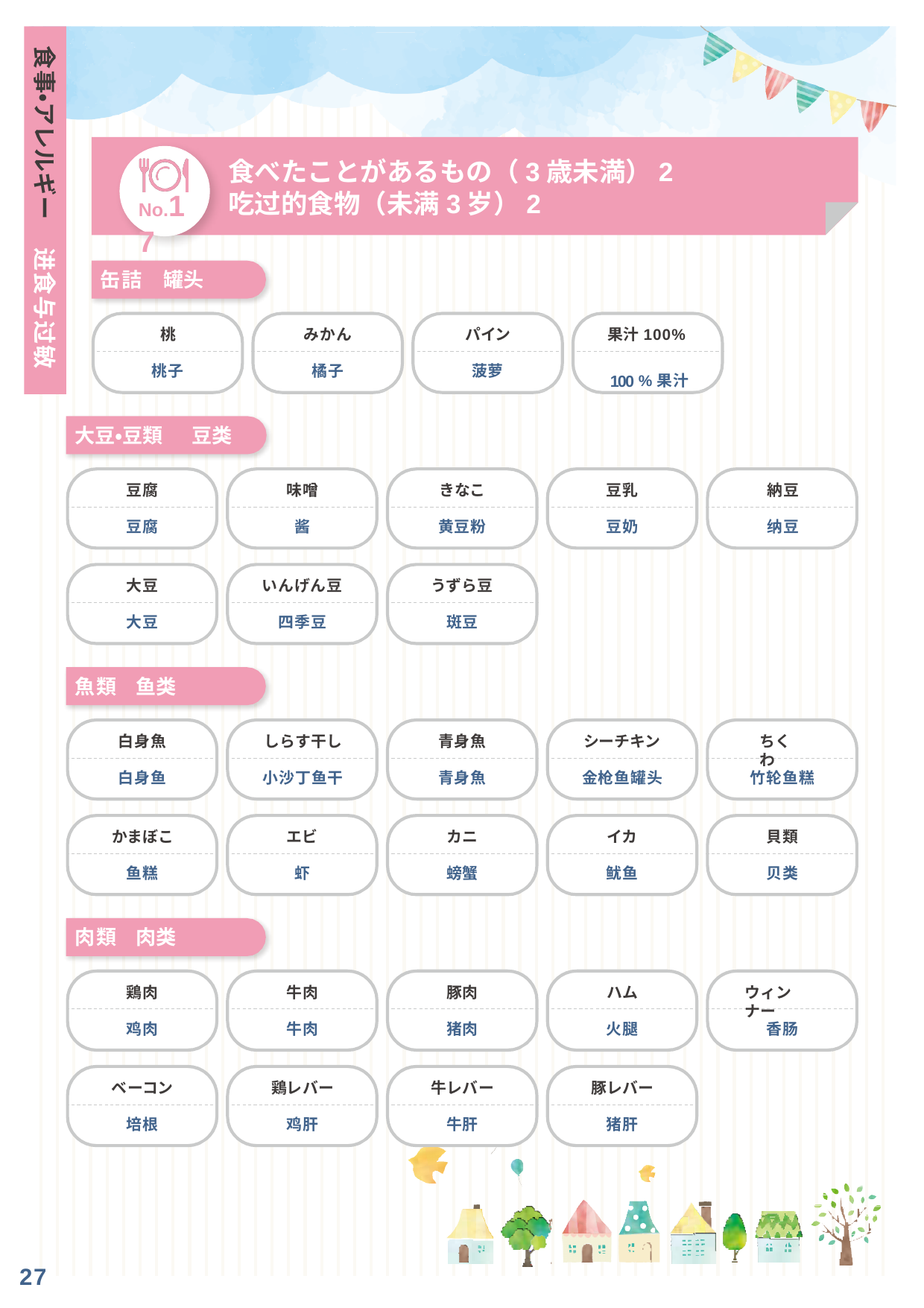

食事・アレルギー

食べたことがあるもの（3歳未満）2

No.17
吃过的食物（未满3岁）2
进食与过敏

缶詰
罐头

桃
みかん
パイン
果汁100%
100 %果汁
桃子
橘子
菠萝

大豆・豆類
豆类

豆腐
味噌
きなこ
豆乳
納豆
纳豆
豆腐
酱
黄豆粉
豆奶

大豆
いんげん豆
うずら豆
大豆
四季豆
斑豆

魚類
鱼类

白身魚
しらす干し
青身魚
シーチキン
ちくわ
白身鱼
小沙丁鱼干
青身魚
金枪鱼罐头
竹轮鱼糕

かまぼこ
エビ
カニ
イカ
貝類
鱼糕
虾
螃蟹
鱿鱼
贝类

肉類
肉类

鶏肉
牛肉
豚肉
ハム
ウィンナー
鸡肉
牛肉
猪肉
火腿
香肠

ベーコン
鶏レバー
牛レバー
豚レバー
培根
鸡肝
牛肝
猪肝

27